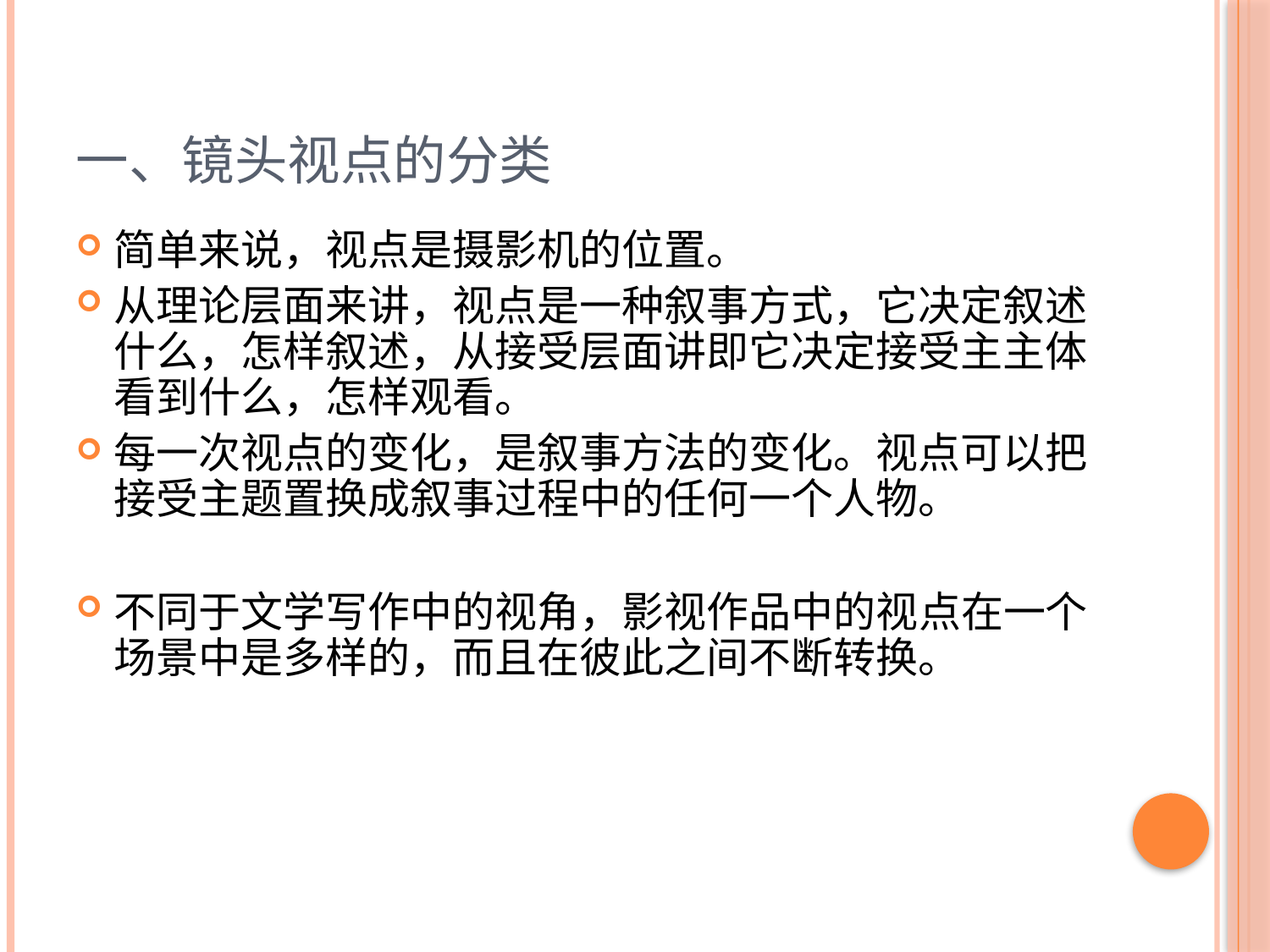

# 一、镜头视点的分类
简单来说，视点是摄影机的位置。
从理论层面来讲，视点是一种叙事方式，它决定叙述什么，怎样叙述，从接受层面讲即它决定接受主主体看到什么，怎样观看。
每一次视点的变化，是叙事方法的变化。视点可以把接受主题置换成叙事过程中的任何一个人物。

不同于文学写作中的视角，影视作品中的视点在一个场景中是多样的，而且在彼此之间不断转换。